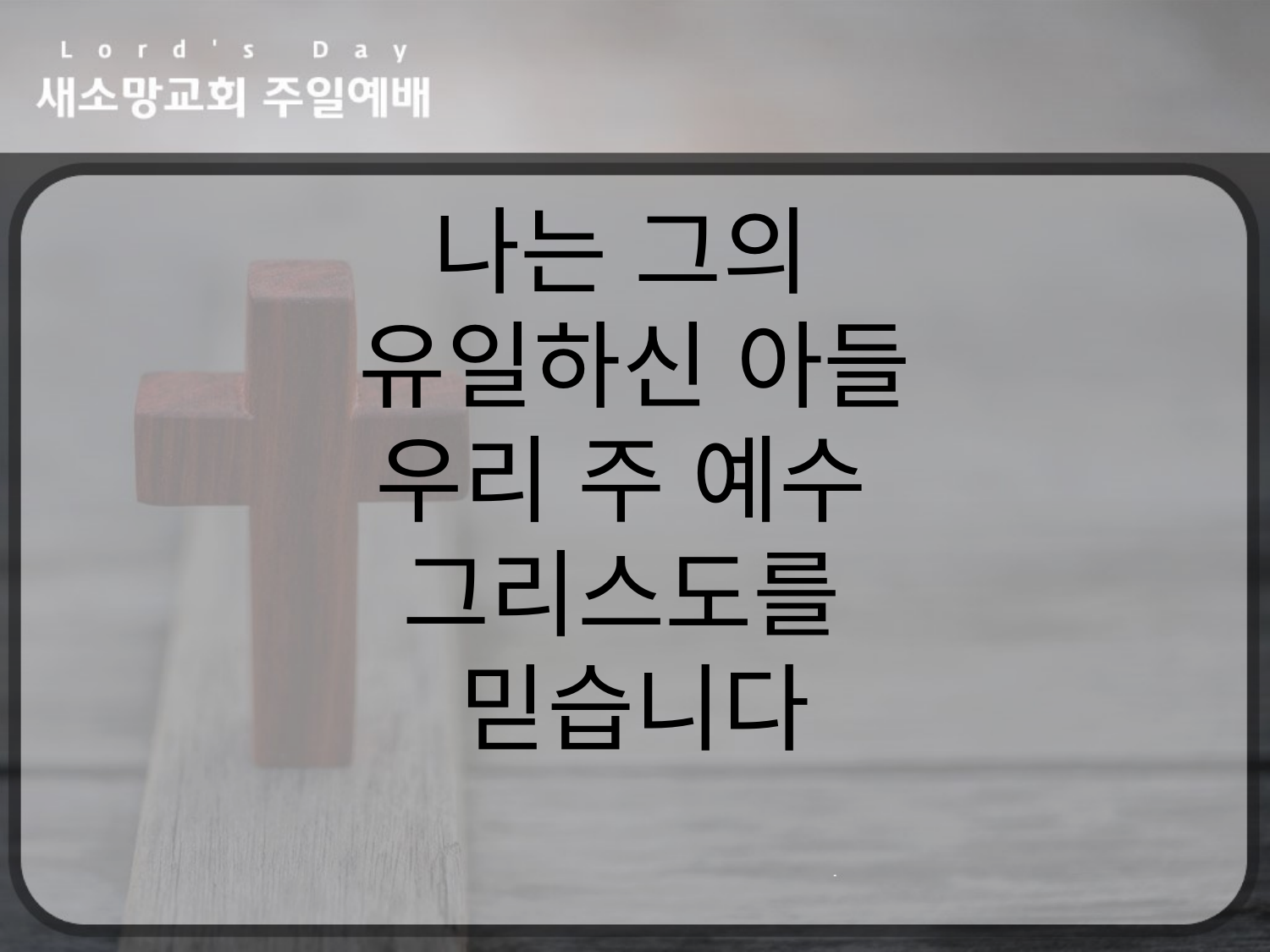

나는 그의
유일하신 아들
우리 주 예수
그리스도를
믿습니다